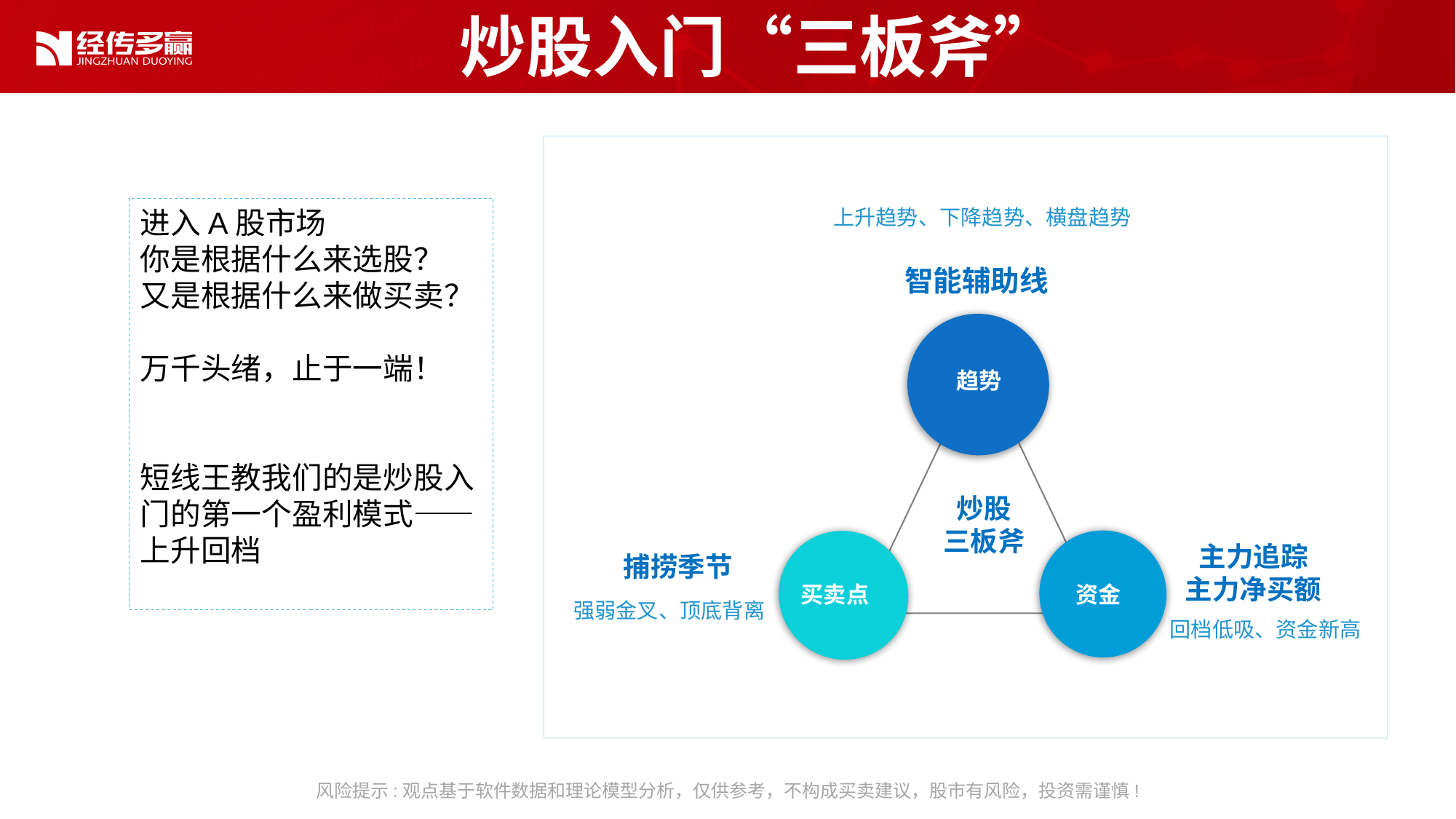

炒股入门“三板斧”

智能辅助线
主力追踪
上升趋势、下降趋势、横盘趋势

趋势

  炒股
  三板斧

买卖点
资金
强弱金叉、顶底背离
回档低吸、资金新高
智能辅助线
捕捞季节
主力追踪
主力净买额
进入A股市场
你是根据什么来选股？
又是根据什么来做买卖？

万千头绪，止于一端！

短线王教我们的是炒股入门的第一个盈利模式——上升回档

风险提示:观点基于软件数据和理论模型分析，仅供参考，不构成买卖建议，股市有风险，投资需谨慎!